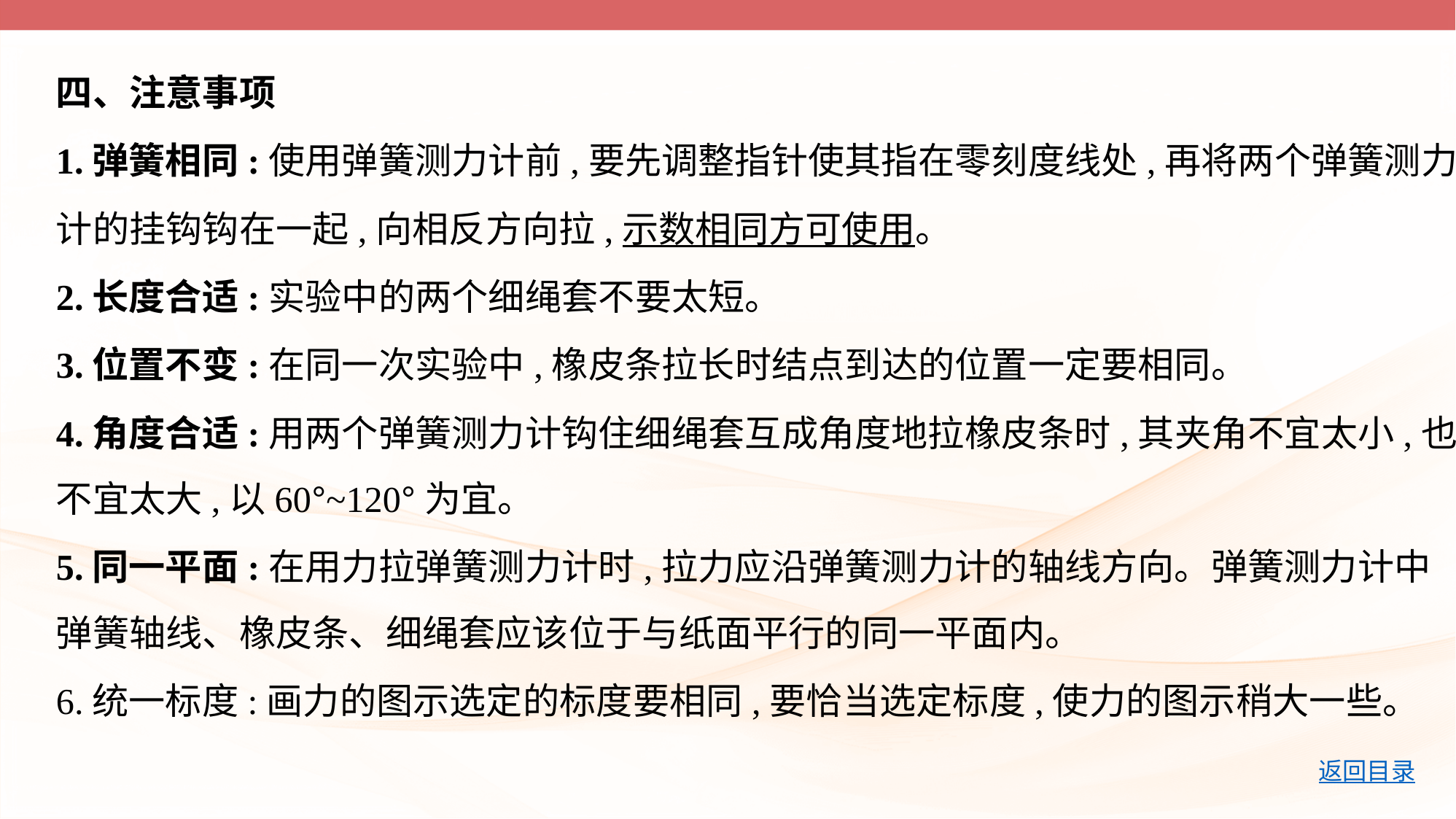

四、注意事项
1.弹簧相同:使用弹簧测力计前,要先调整指针使其指在零刻度线处,再将两个弹簧测力
计的挂钩钩在一起,向相反方向拉,示数相同方可使用。
2.长度合适:实验中的两个细绳套不要太短。
3.位置不变:在同一次实验中,橡皮条拉长时结点到达的位置一定要相同。
4.角度合适:用两个弹簧测力计钩住细绳套互成角度地拉橡皮条时,其夹角不宜太小,也
不宜太大,以60°~120°为宜。
5.同一平面:在用力拉弹簧测力计时,拉力应沿弹簧测力计的轴线方向。弹簧测力计中
弹簧轴线、橡皮条、细绳套应该位于与纸面平行的同一平面内。
6.统一标度:画力的图示选定的标度要相同,要恰当选定标度,使力的图示稍大一些。